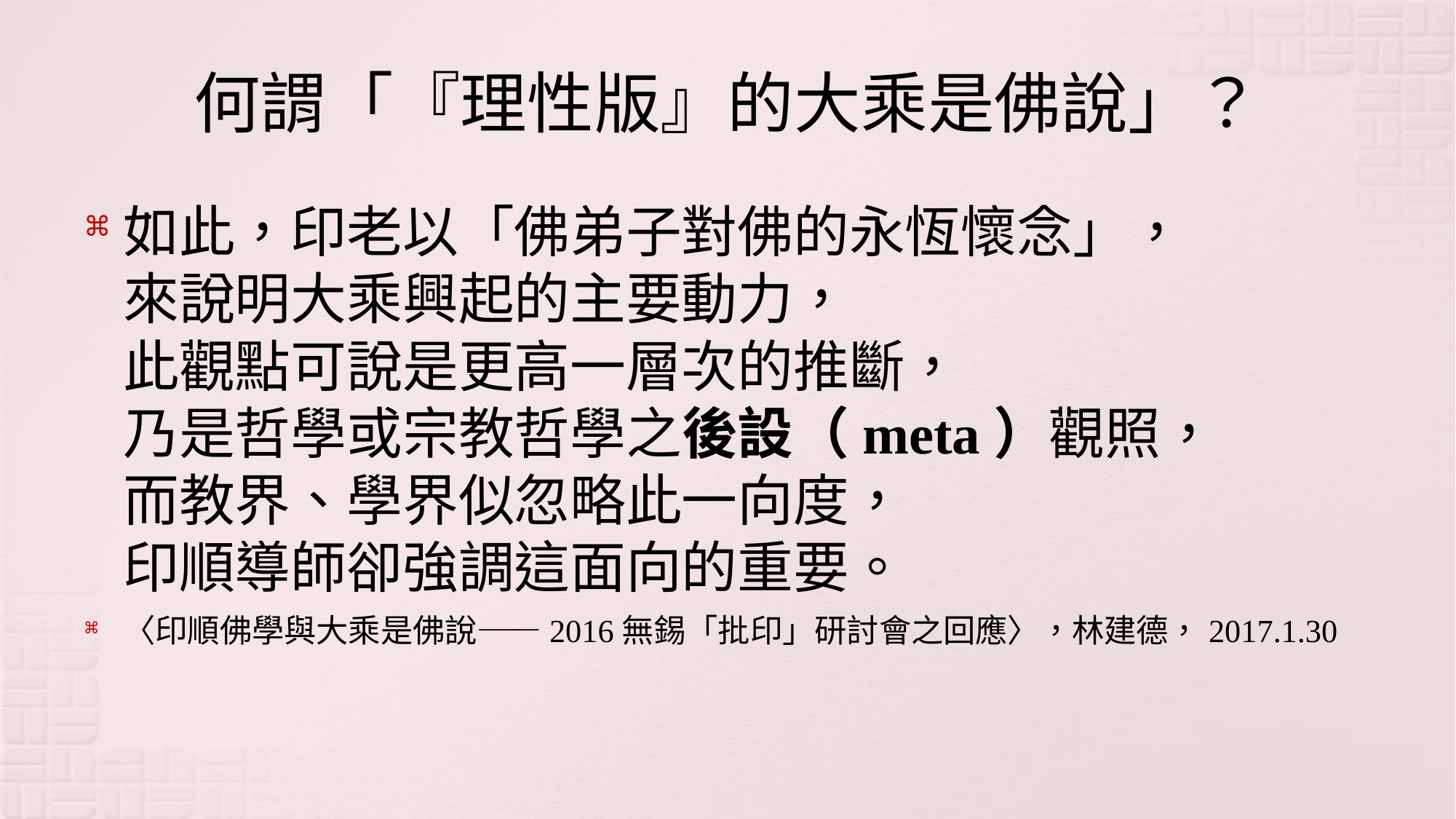

# 何謂「『理性版』的大乘是佛說」？
如此，印老以「佛弟子對佛的永恆懷念」，
來說明大乘興起的主要動力，
此觀點可說是更高一層次的推斷，
乃是哲學或宗教哲學之後設（meta）觀照，
而教界、學界似忽略此一向度，
印順導師卻強調這面向的重要。
〈印順佛學與大乘是佛說——2016無錫「批印」研討會之回應〉，林建德，2017.1.30